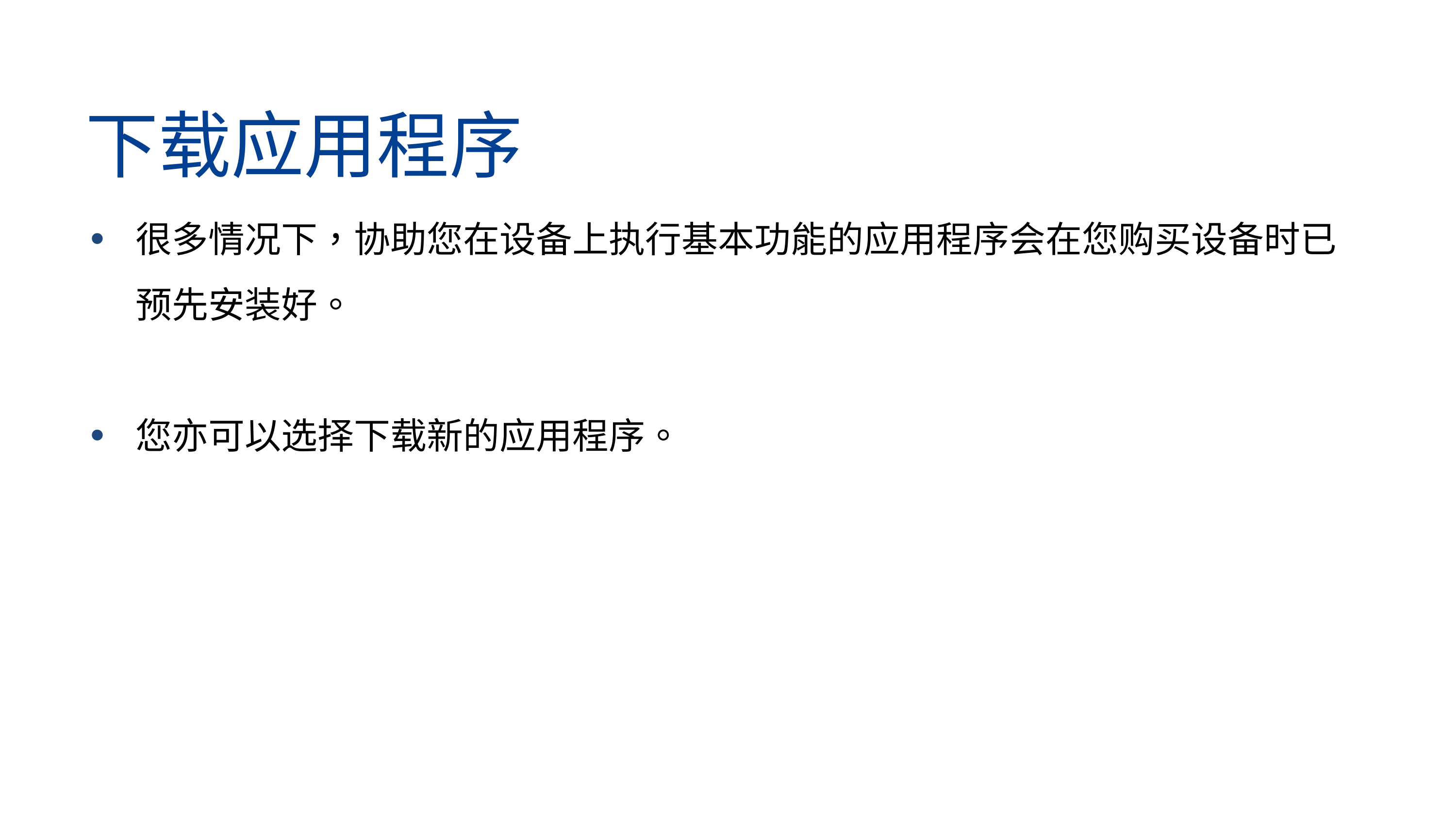

下载应用程序

很多情况下，协助您在设备上执行基本功能的应用程序会在您购买设备时已预先安装好。

您亦可以选择下载新的应用程序。